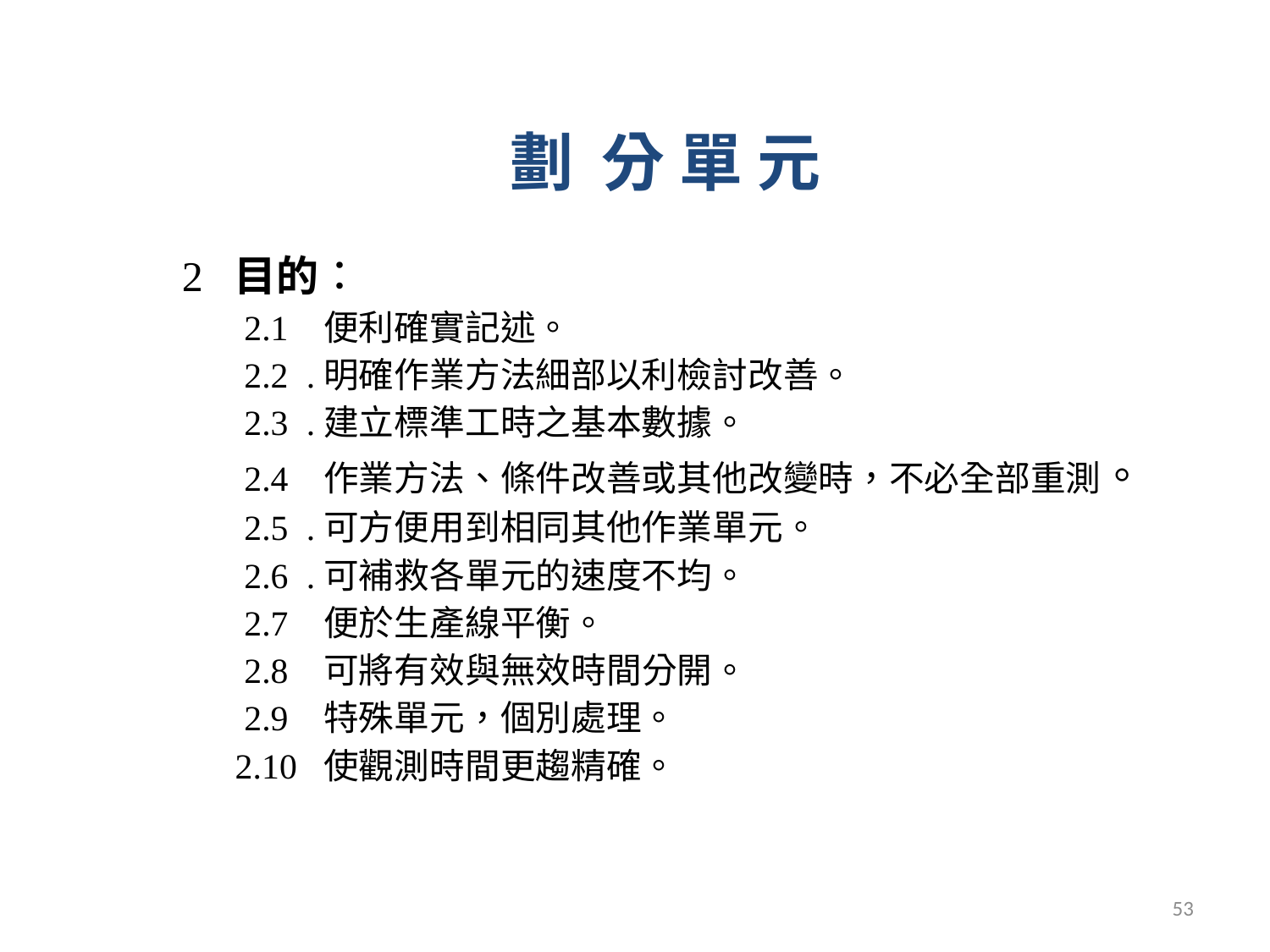

劃  分 單 元
2  目的：
       2.1   便利確實記述。
       2.2  .明確作業方法細部以利檢討改善。
       2.3  .建立標準工時之基本數據。
       2.4   作業方法、條件改善或其他改變時，不必全部重測。
       2.5  .可方便用到相同其他作業單元。
       2.6  .可補救各單元的速度不均。
       2.7   便於生產線平衡。
       2.8   可將有效與無效時間分開。
       2.9   特殊單元，個別處理。
      2.10  使觀測時間更趨精確。

53